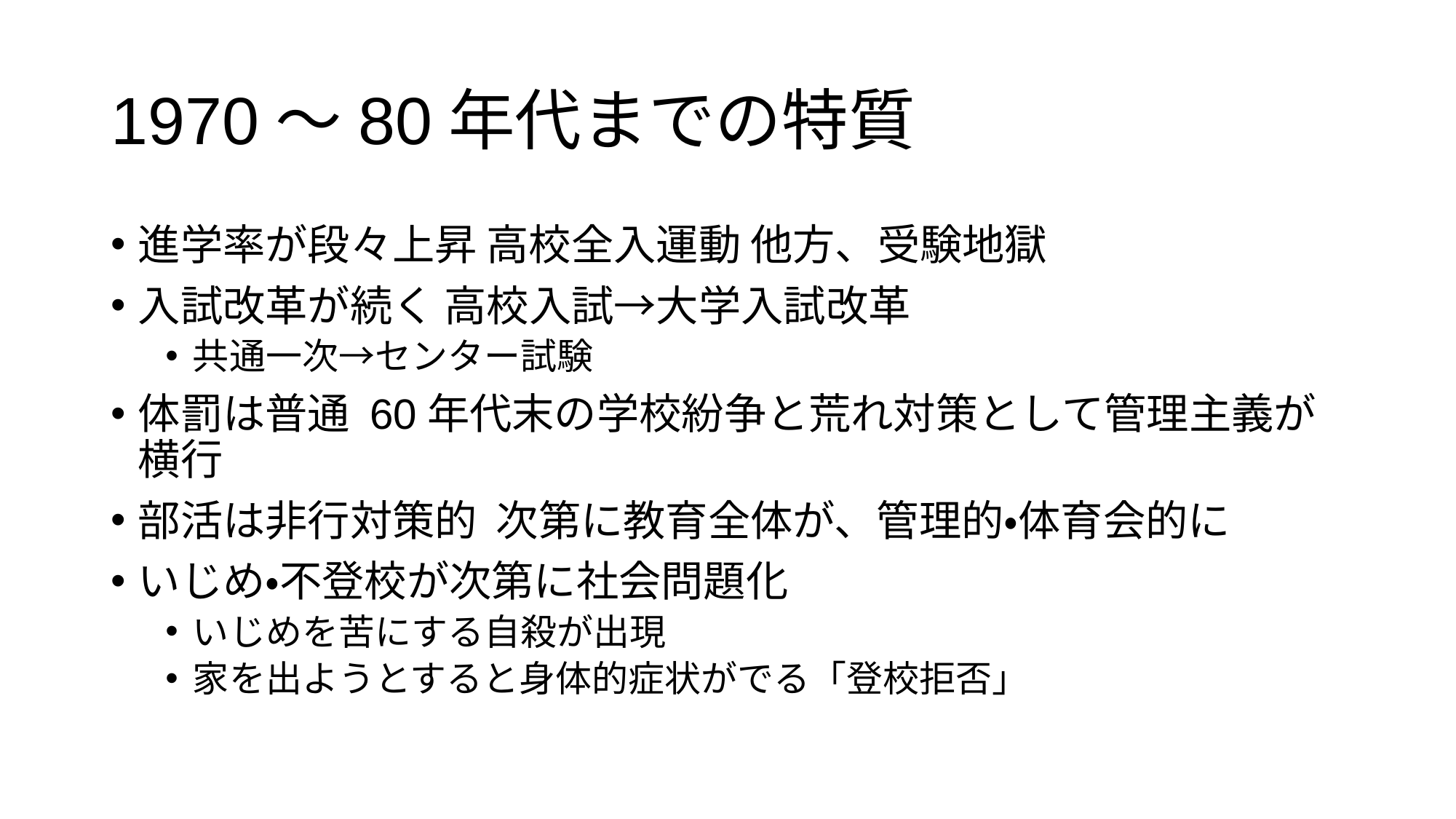

# 1970～80年代までの特質
進学率が段々上昇 高校全入運動 他方、受験地獄
入試改革が続く 高校入試→大学入試改革
共通一次→センター試験
体罰は普通 60年代末の学校紛争と荒れ対策として管理主義が横行
部活は非行対策的  次第に教育全体が、管理的・体育会的に
いじめ・不登校が次第に社会問題化
いじめを苦にする自殺が出現
家を出ようとすると身体的症状がでる「登校拒否」